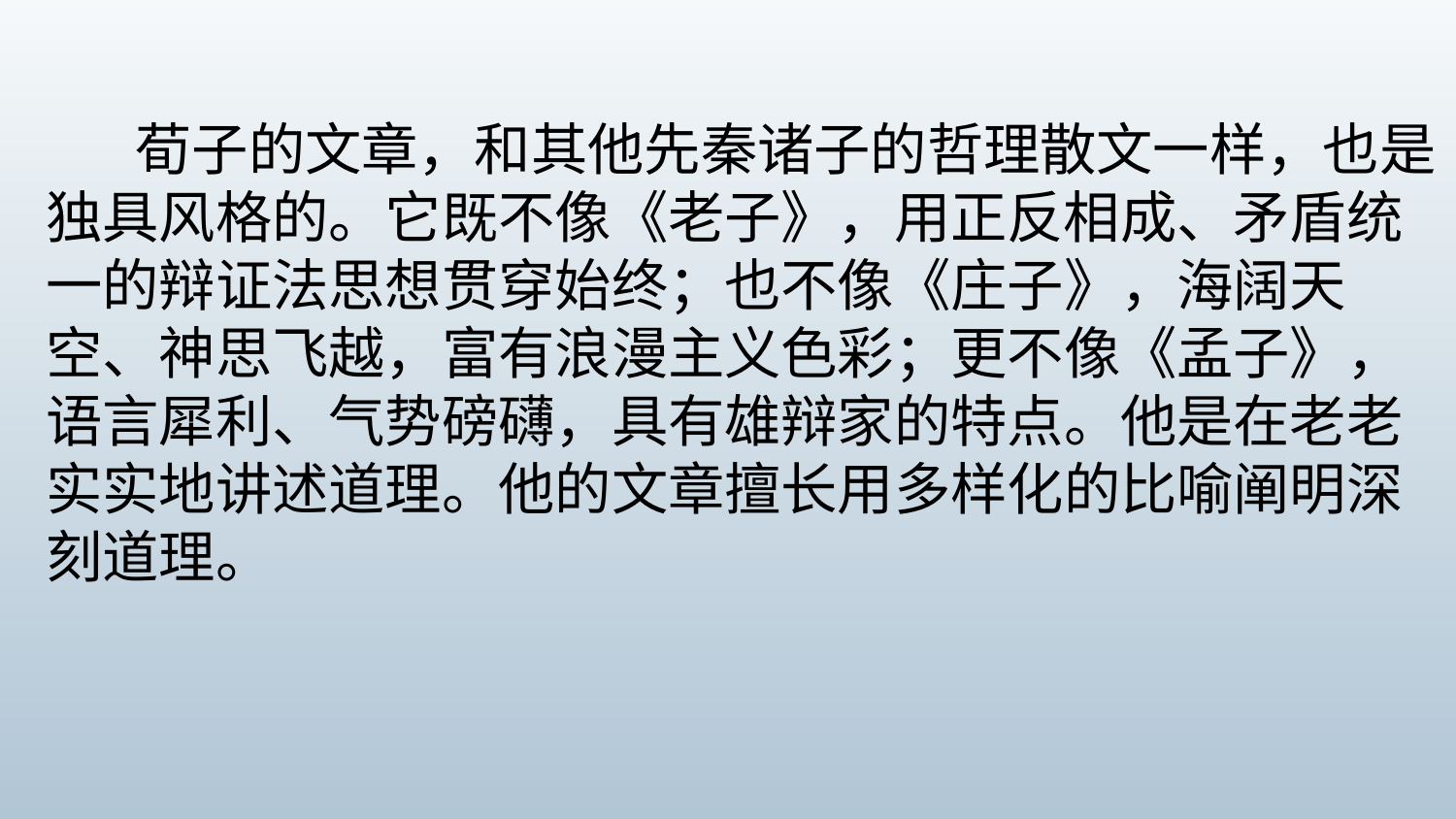

荀子的文章，和其他先秦诸子的哲理散文一样，也是独具风格的。它既不像《老子》，用正反相成、矛盾统一的辩证法思想贯穿始终；也不像《庄子》，海阔天空、神思飞越，富有浪漫主义色彩；更不像《孟子》，语言犀利、气势磅礴，具有雄辩家的特点。他是在老老实实地讲述道理。他的文章擅长用多样化的比喻阐明深刻道理。